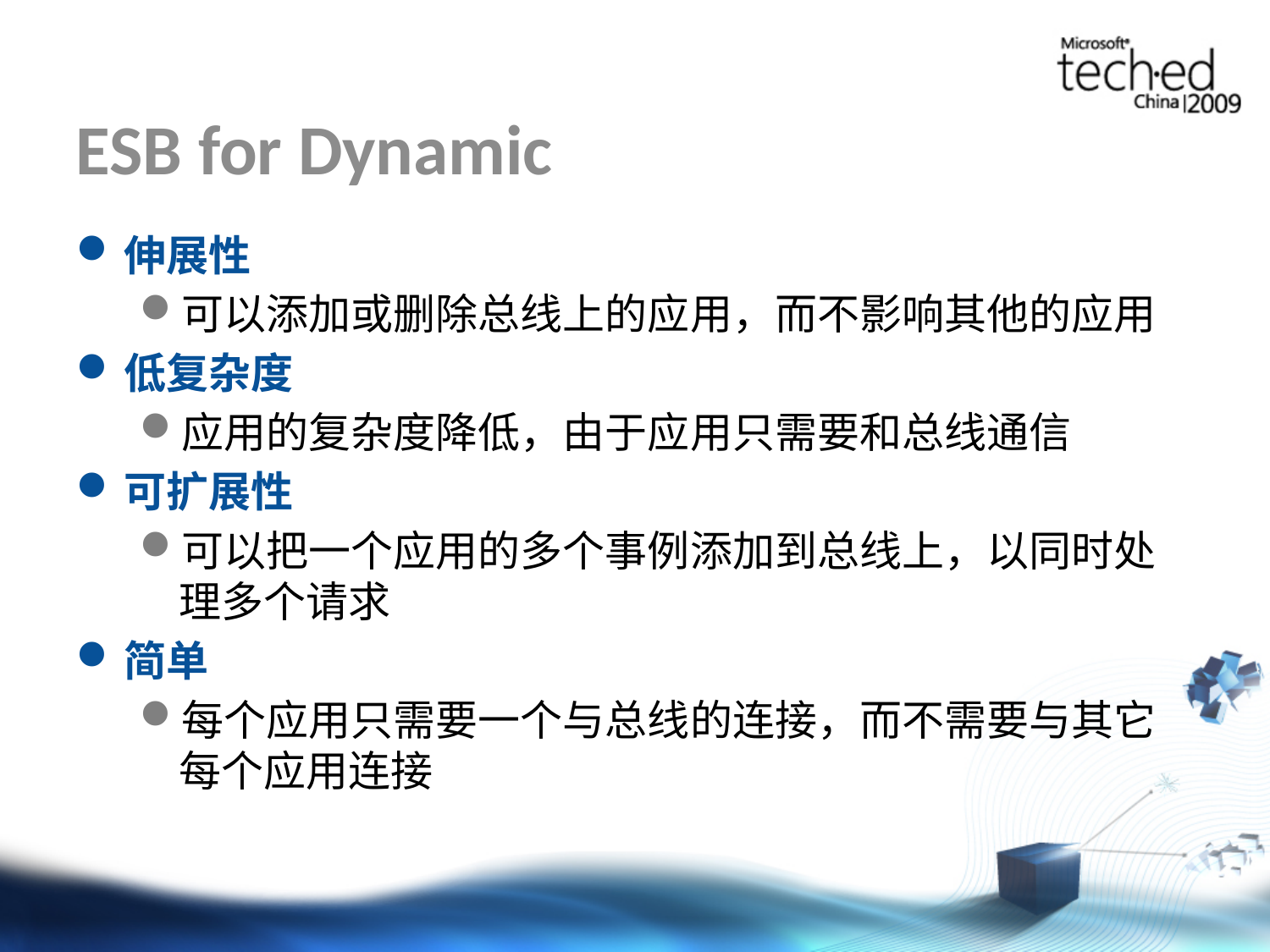

# ESB for Dynamic
伸展性
可以添加或删除总线上的应用，而不影响其他的应用
低复杂度
应用的复杂度降低，由于应用只需要和总线通信
可扩展性
可以把一个应用的多个事例添加到总线上，以同时处理多个请求
简单
每个应用只需要一个与总线的连接，而不需要与其它每个应用连接